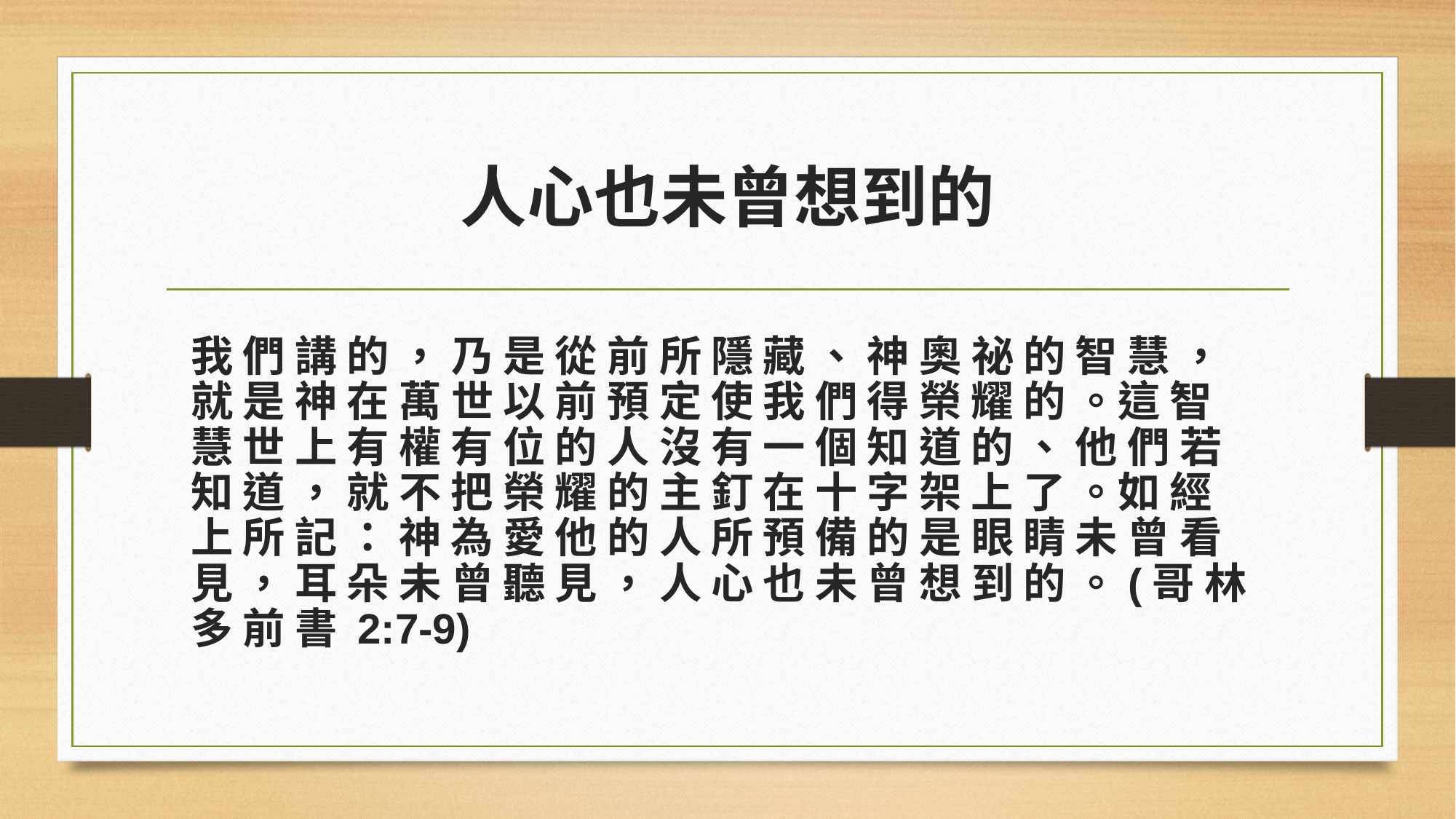

# 人心也未曾想到的
我 們 講 的 ， 乃 是 從 前 所 隱 藏 、 神 奧 祕 的 智 慧 ， 就 是 神 在 萬 世 以 前 預 定 使 我 們 得 榮 耀 的 。這 智 慧 世 上 有 權 有 位 的 人 沒 有 一 個 知 道 的 、 他 們 若 知 道 ， 就 不 把 榮 耀 的 主 釘 在 十 字 架 上 了 。如 經 上 所 記 ： 神 為 愛 他 的 人 所 預 備 的 是 眼 睛 未 曾 看 見 ， 耳 朵 未 曾 聽 見 ， 人 心 也 未 曾 想 到 的 。(哥 林 多 前 書 2:7-9)